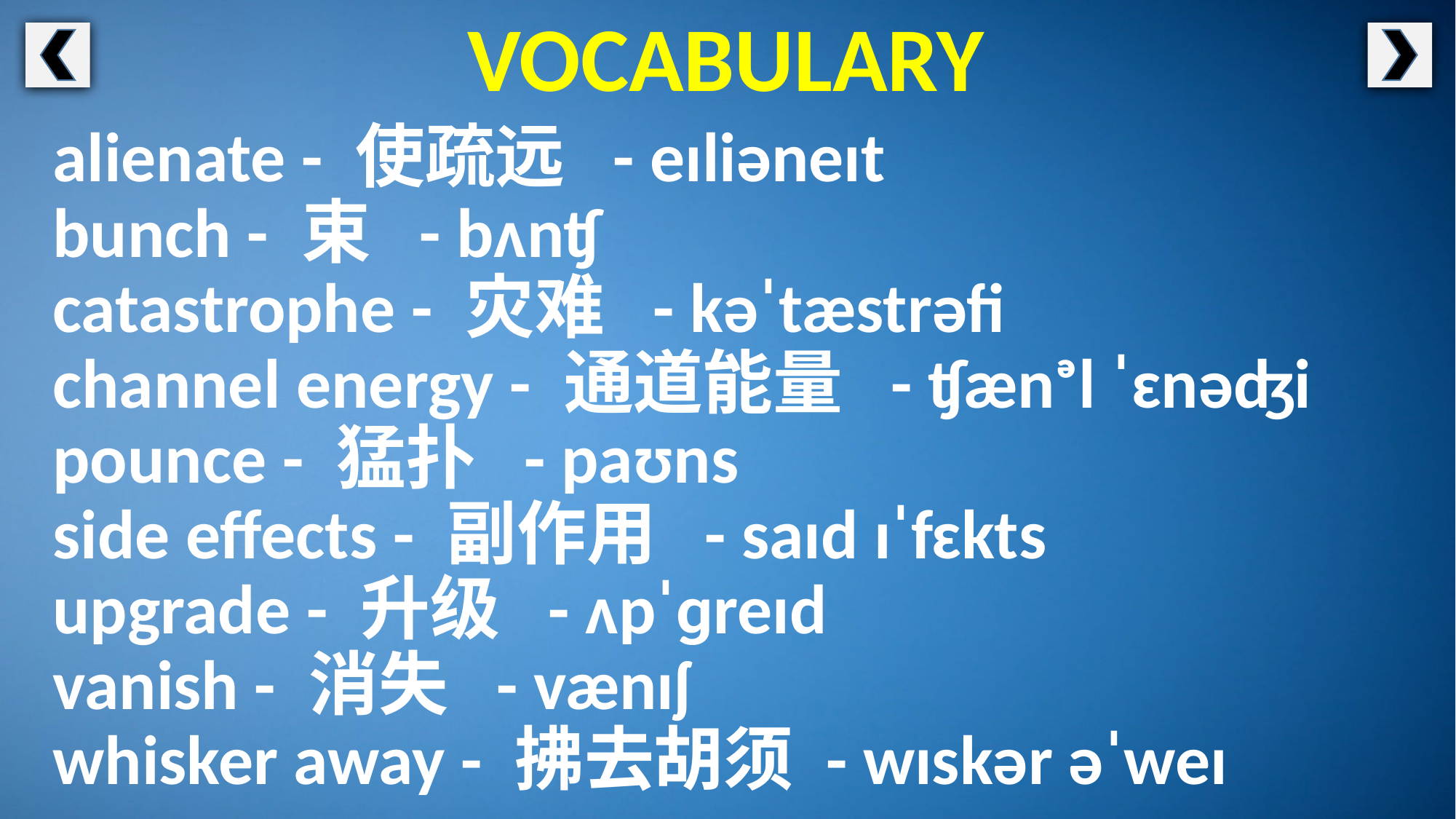

VOCABULARY
alienate - 使疏远  - eɪliəneɪt
bunch - 束  - bʌnʧ
catastrophe - 灾难  - kəˈtæstrəfi
channel energy - 通道能量  - ʧænᵊl ˈɛnəʤi
pounce - 猛扑  - paʊns
side effects - 副作用  - saɪd ɪˈfɛkts
upgrade - 升级  - ʌpˈɡreɪd
vanish - 消失  - vænɪʃ
whisker away - 拂去胡须 - wɪskər əˈweɪ